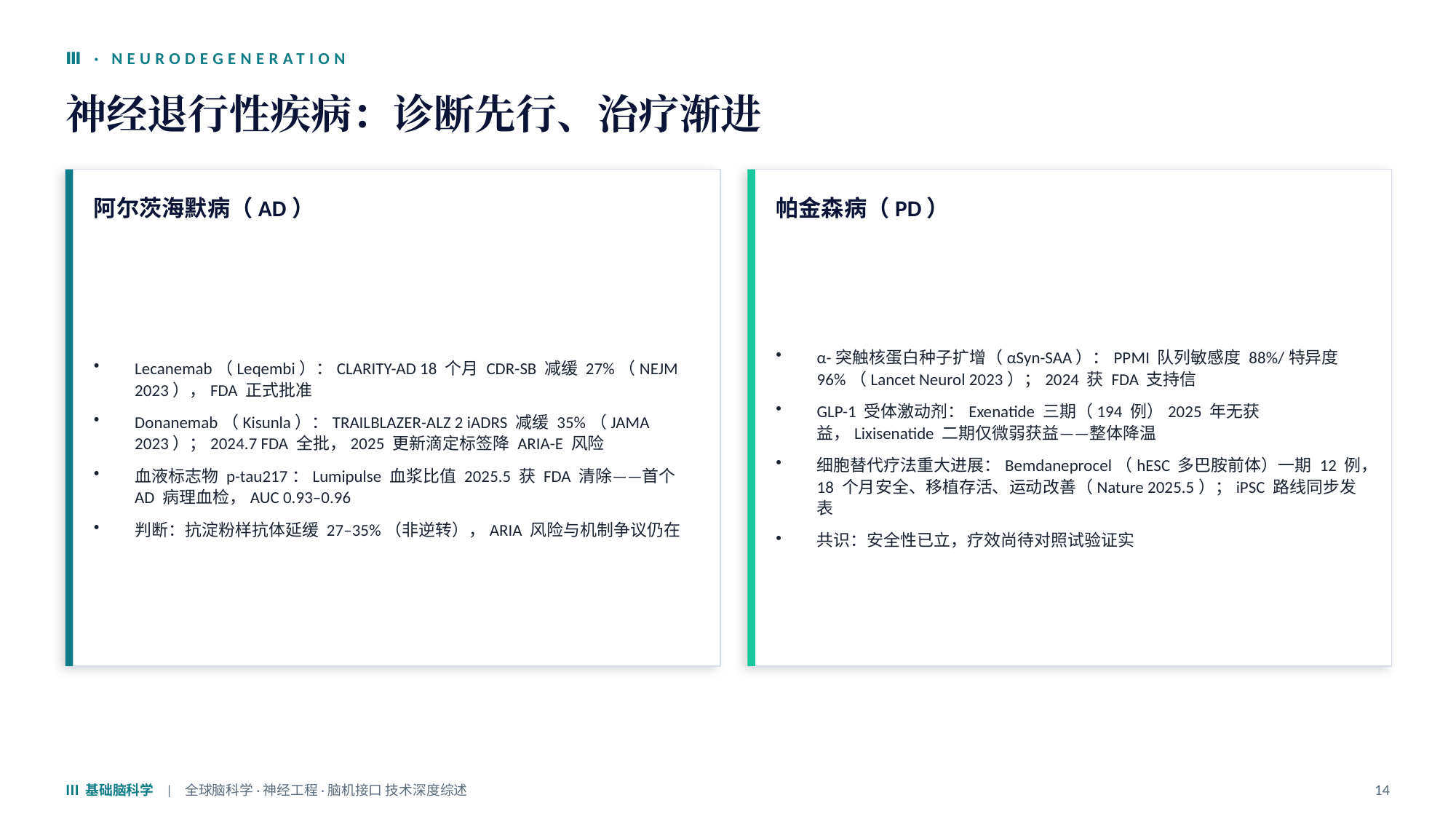

Ⅲ · NEURODEGENERATION
神经退行性疾病：诊断先行、治疗渐进

阿尔茨海默病（AD）
帕金森病（PD）
Lecanemab（Leqembi）：CLARITY-AD 18 个月 CDR-SB 减缓 27%（NEJM 2023），FDA 正式批准
Donanemab（Kisunla）：TRAILBLAZER-ALZ 2 iADRS 减缓 35%（JAMA 2023）；2024.7 FDA 全批，2025 更新滴定标签降 ARIA-E 风险
血液标志物 p-tau217：Lumipulse 血浆比值 2025.5 获 FDA 清除——首个 AD 病理血检，AUC 0.93–0.96
判断：抗淀粉样抗体延缓 27–35%（非逆转），ARIA 风险与机制争议仍在
α-突触核蛋白种子扩增（αSyn-SAA）：PPMI 队列敏感度 88%/特异度 96%（Lancet Neurol 2023）；2024 获 FDA 支持信
GLP-1 受体激动剂：Exenatide 三期（194 例）2025 年无获益，Lixisenatide 二期仅微弱获益——整体降温
细胞替代疗法重大进展：Bemdaneprocel（hESC 多巴胺前体）一期 12 例，18 个月安全、移植存活、运动改善（Nature 2025.5）；iPSC 路线同步发表
共识：安全性已立，疗效尚待对照试验证实
Ⅲ 基础脑科学   |   全球脑科学·神经工程·脑机接口 技术深度综述
14